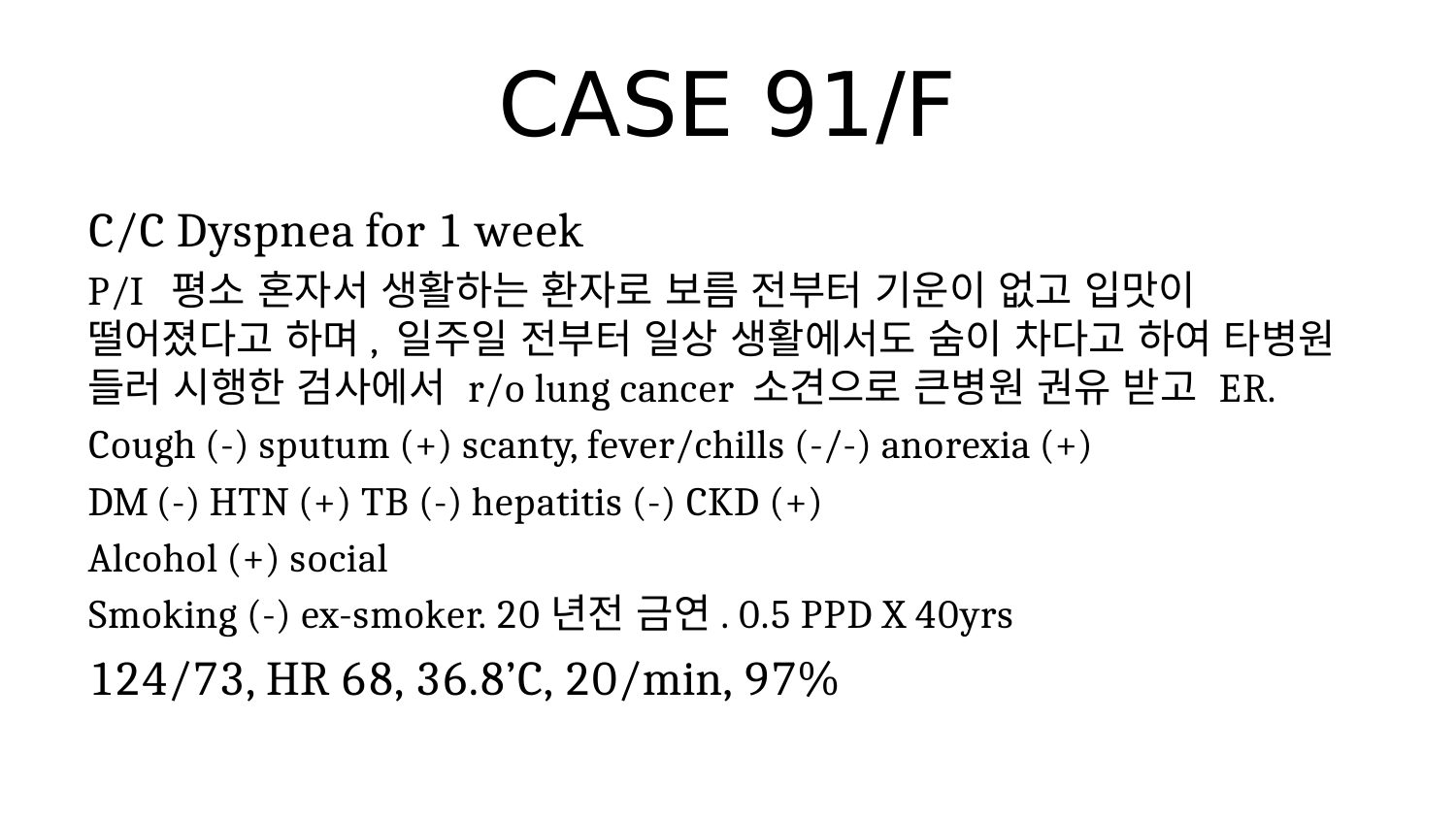

# CASE 91/F
C/C Dyspnea for 1 week
P/I  평소 혼자서 생활하는 환자로 보름 전부터 기운이 없고 입맛이 떨어졌다고 하며, 일주일 전부터 일상 생활에서도 숨이 차다고 하여 타병원 들러 시행한 검사에서 r/o lung cancer 소견으로 큰병원 권유 받고 ER.
Cough (-) sputum (+) scanty, fever/chills (-/-) anorexia (+)
DM (-) HTN (+) TB (-) hepatitis (-) CKD (+)
Alcohol (+) social
Smoking (-) ex-smoker. 20년전 금연. 0.5 PPD X 40yrs
124/73, HR 68, 36.8’C, 20/min, 97%